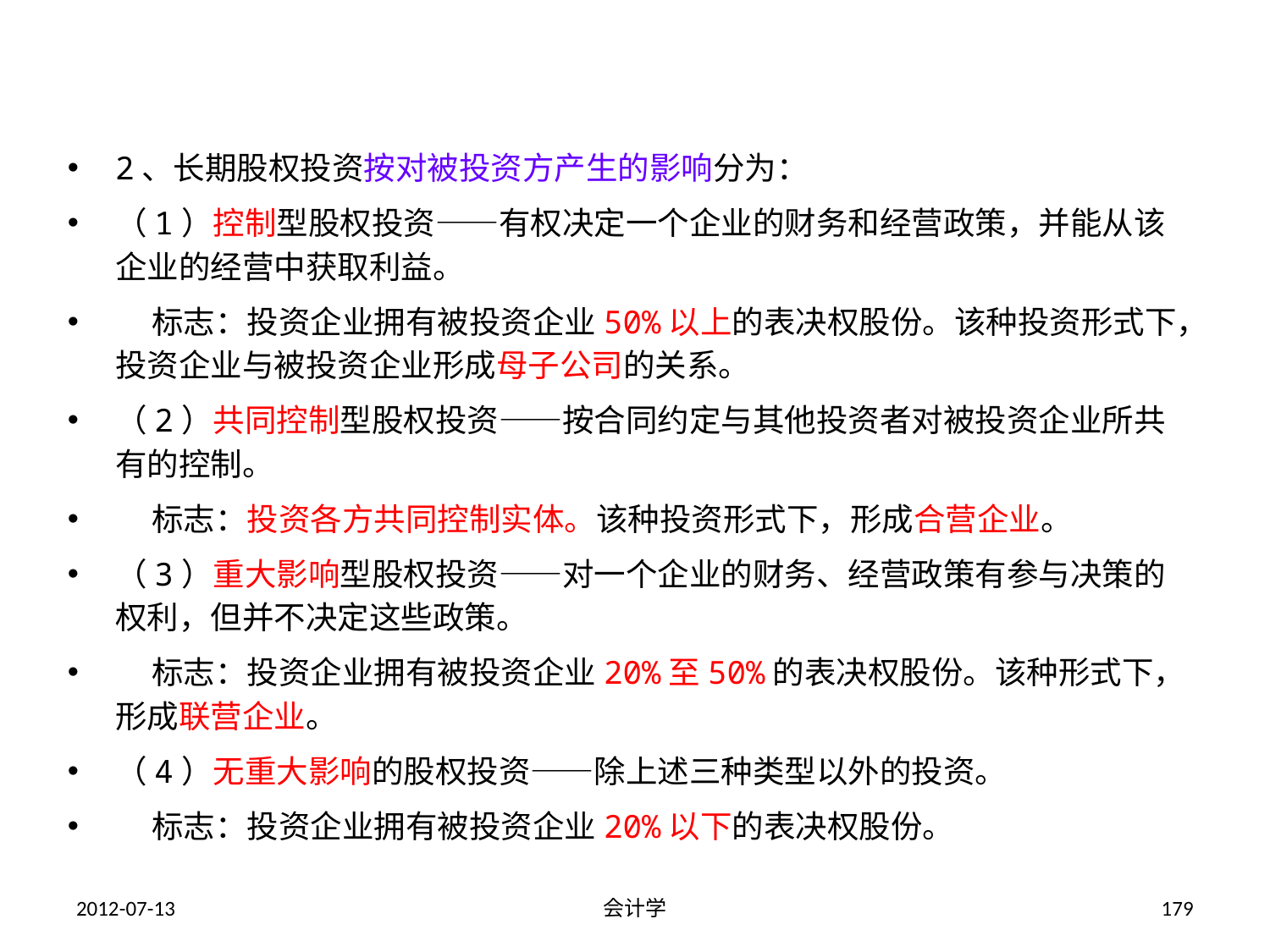

2、长期股权投资按对被投资方产生的影响分为：
（1）控制型股权投资——有权决定一个企业的财务和经营政策，并能从该企业的经营中获取利益。
    标志：投资企业拥有被投资企业50%以上的表决权股份。该种投资形式下，投资企业与被投资企业形成母子公司的关系。
（2）共同控制型股权投资——按合同约定与其他投资者对被投资企业所共有的控制。
    标志：投资各方共同控制实体。该种投资形式下，形成合营企业。
（3）重大影响型股权投资——对一个企业的财务、经营政策有参与决策的权利，但并不决定这些政策。
    标志：投资企业拥有被投资企业20%至50%的表决权股份。该种形式下，形成联营企业。
（4）无重大影响的股权投资——除上述三种类型以外的投资。
    标志：投资企业拥有被投资企业20%以下的表决权股份。
2012-07-13
会计学
179